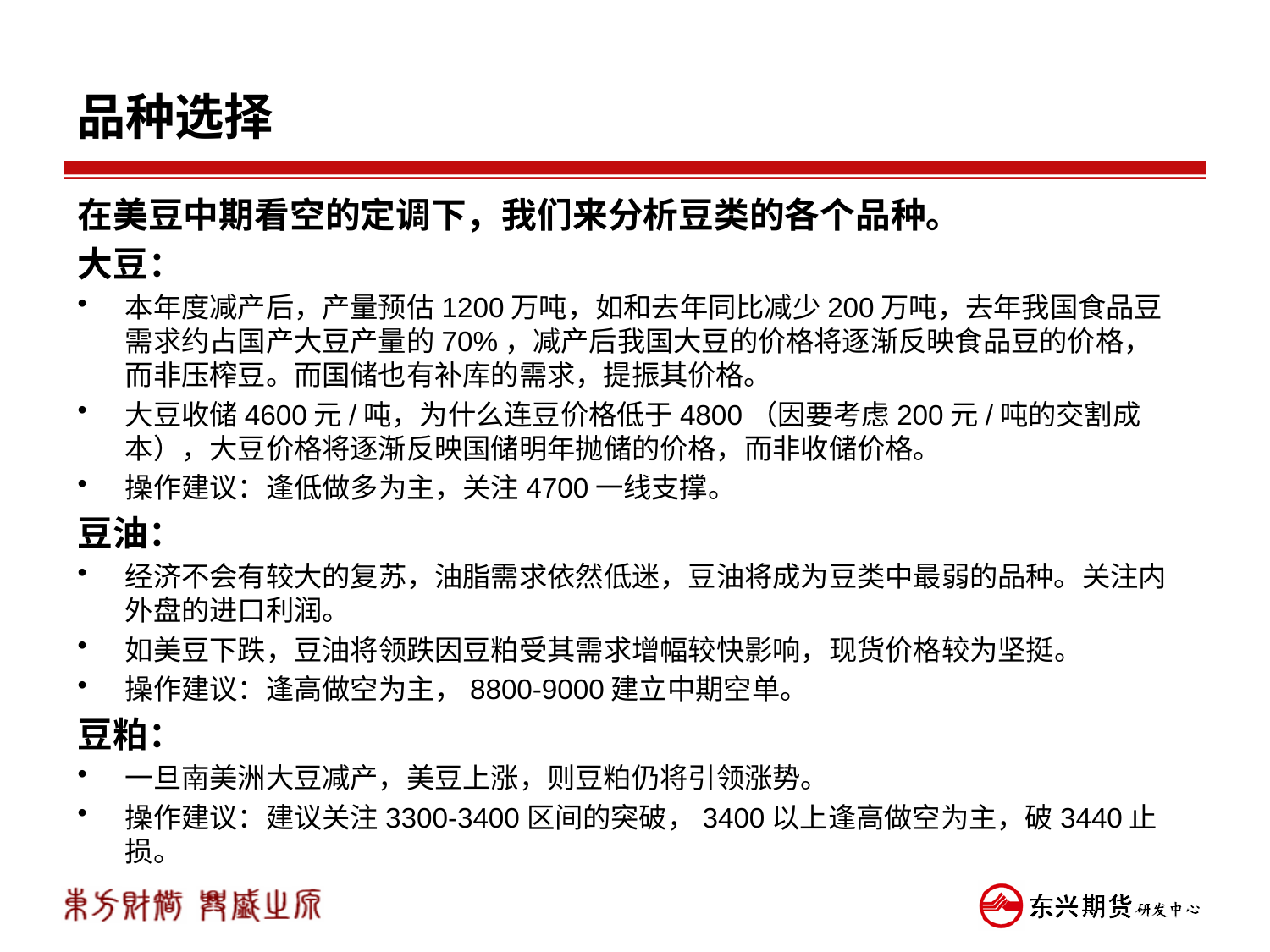

# 品种选择
在美豆中期看空的定调下，我们来分析豆类的各个品种。
大豆：
本年度减产后，产量预估1200万吨，如和去年同比减少200万吨，去年我国食品豆需求约占国产大豆产量的70%，减产后我国大豆的价格将逐渐反映食品豆的价格，而非压榨豆。而国储也有补库的需求，提振其价格。
大豆收储4600元/吨，为什么连豆价格低于4800（因要考虑200元/吨的交割成本），大豆价格将逐渐反映国储明年抛储的价格，而非收储价格。
操作建议：逢低做多为主，关注4700一线支撑。
豆油：
经济不会有较大的复苏，油脂需求依然低迷，豆油将成为豆类中最弱的品种。关注内外盘的进口利润。
如美豆下跌，豆油将领跌因豆粕受其需求增幅较快影响，现货价格较为坚挺。
操作建议：逢高做空为主，8800-9000建立中期空单。
豆粕：
一旦南美洲大豆减产，美豆上涨，则豆粕仍将引领涨势。
操作建议：建议关注3300-3400区间的突破，3400以上逢高做空为主，破3440止损。